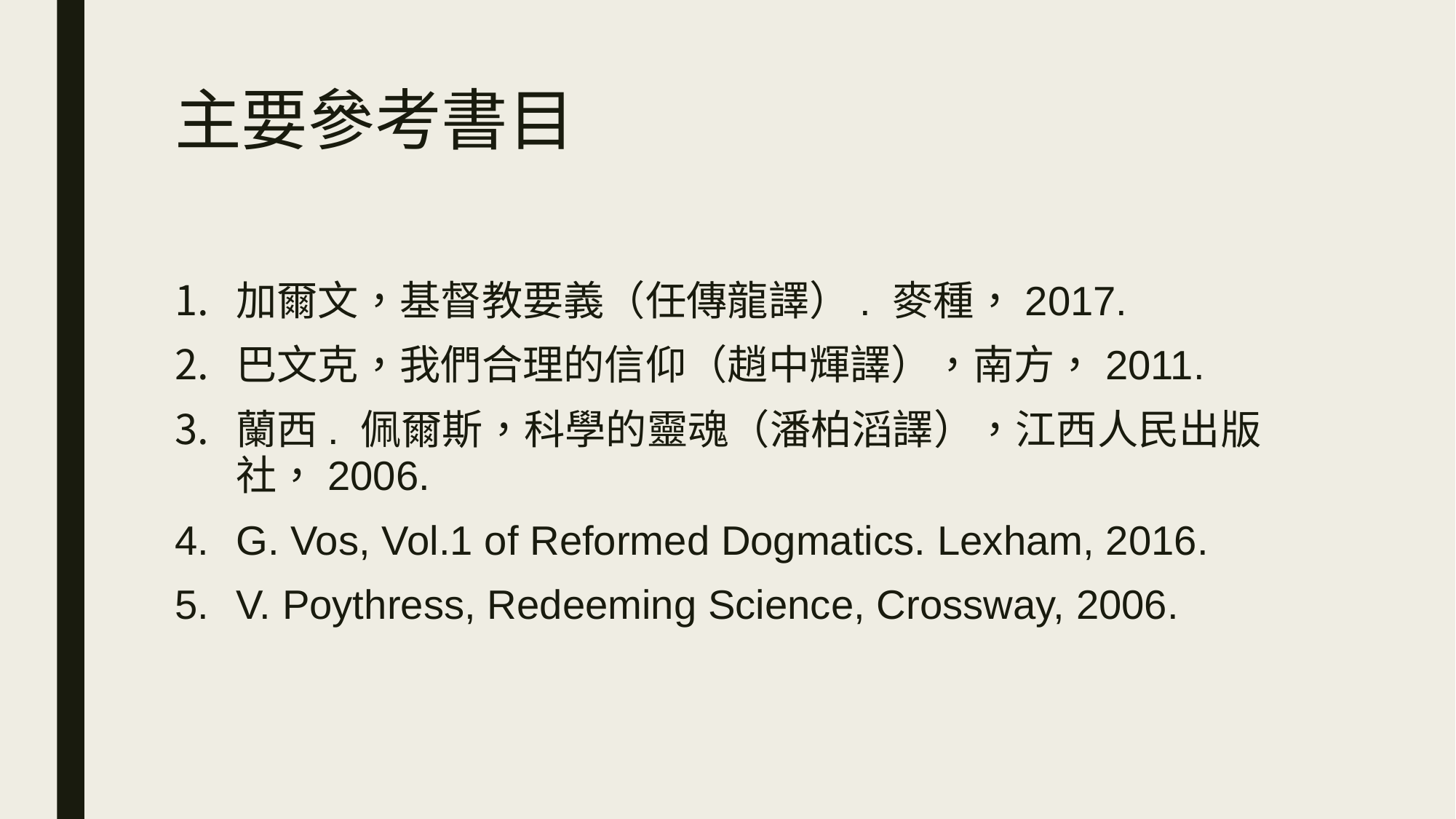

# 主要參考書目
加爾文，基督教要義（任傳龍譯）. 麥種，2017.
巴文克，我們合理的信仰（趙中輝譯），南方，2011.
蘭西. 佩爾斯，科學的靈魂（潘柏滔譯），江西人民出版社，2006.
G. Vos, Vol.1 of Reformed Dogmatics. Lexham, 2016.
V. Poythress, Redeeming Science, Crossway, 2006.